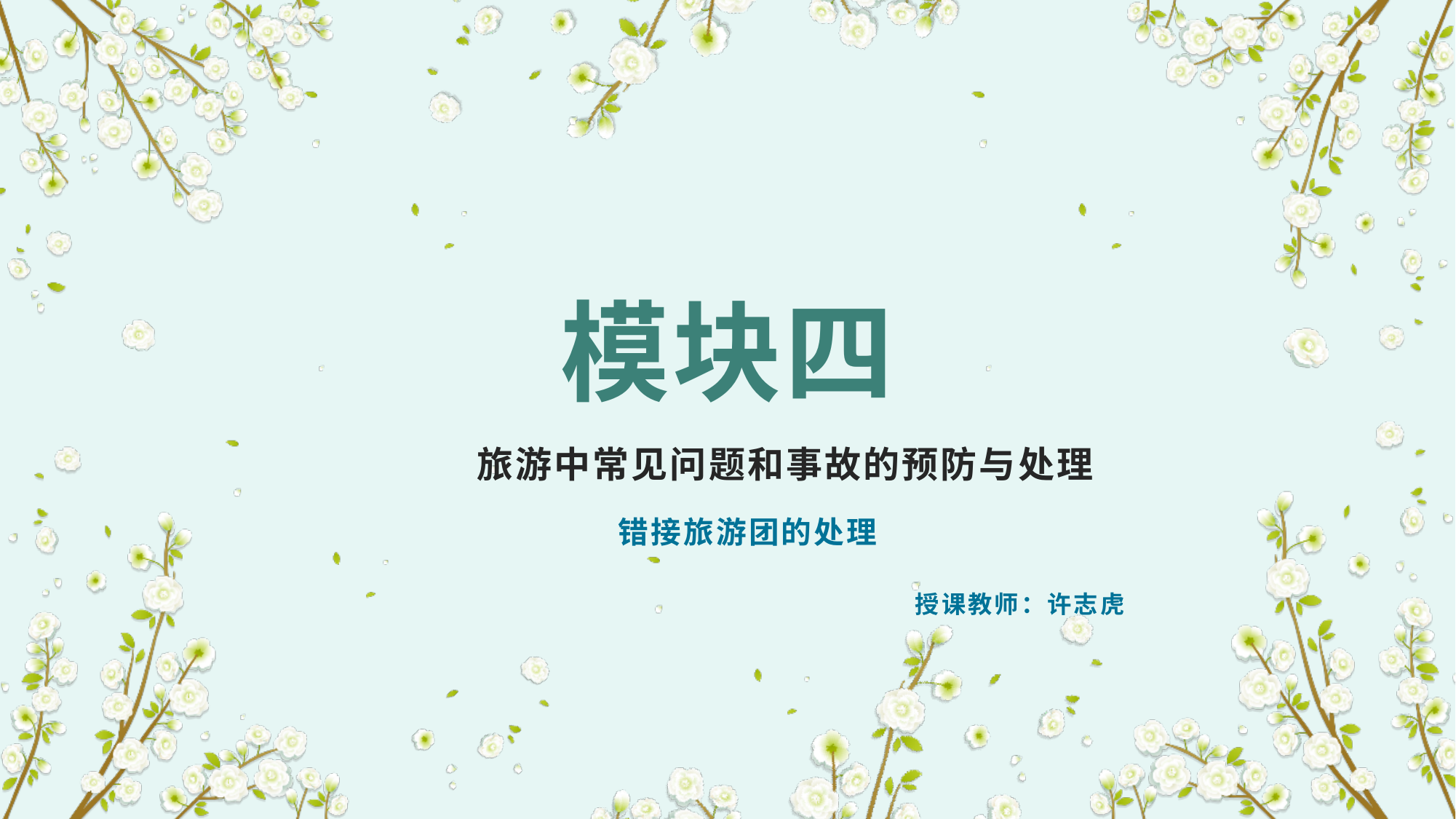

模块四
旅游中常见问题和事故的预防与处理
错接旅游团的处理
授课教师：许志虎